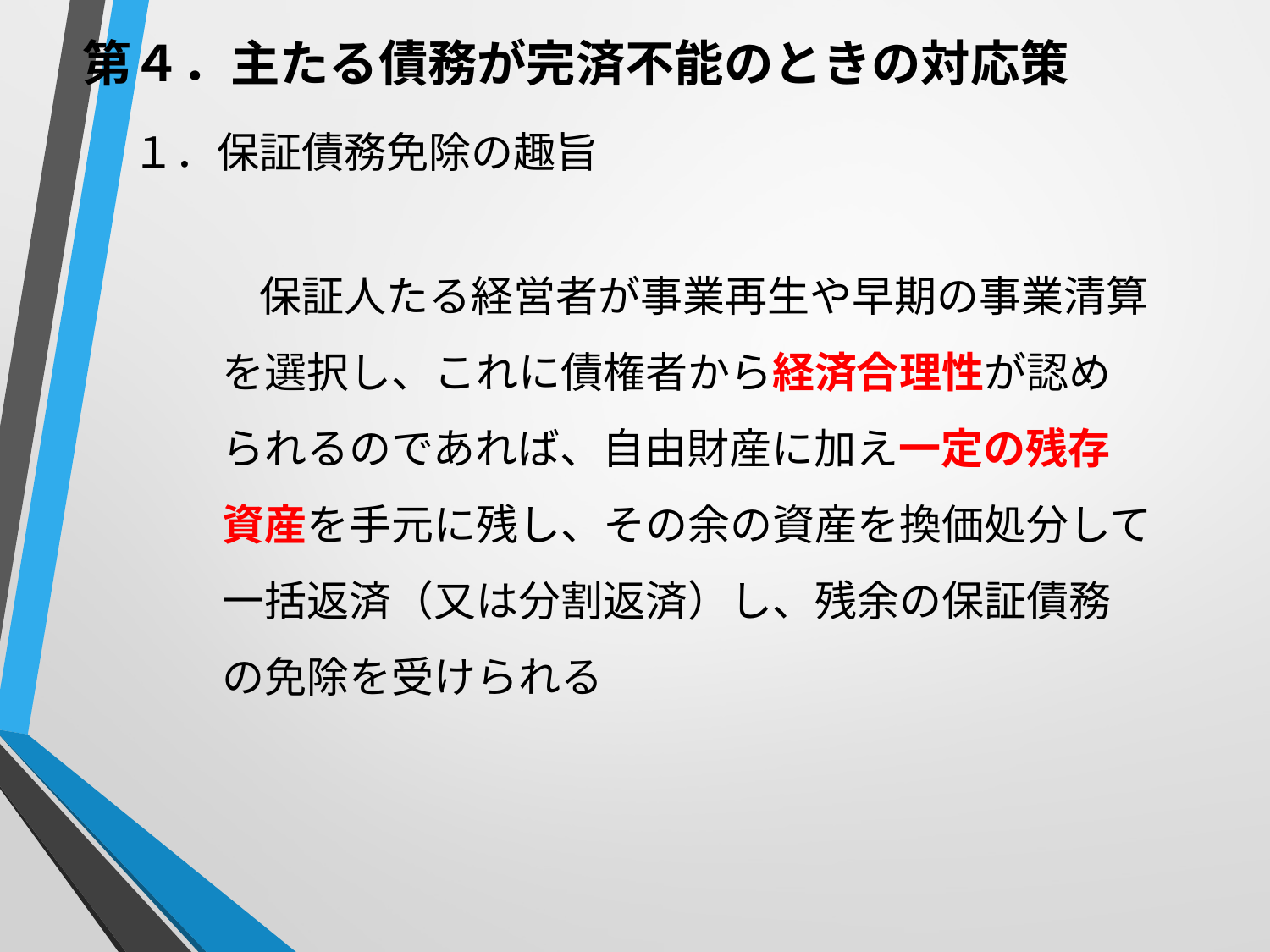

第４．主たる債務が完済不能のときの対応策

　　１．保証債務免除の趣旨

　　　　　保証人たる経営者が事業再生や早期の事業清算を選択し、これに債権者から経済合理性が認められるのであれば、自由財産に加え一定の残存資産を手元に残し、その余の資産を換価処分して一括返済（又は分割返済）し、残余の保証債務の免除を受けられる